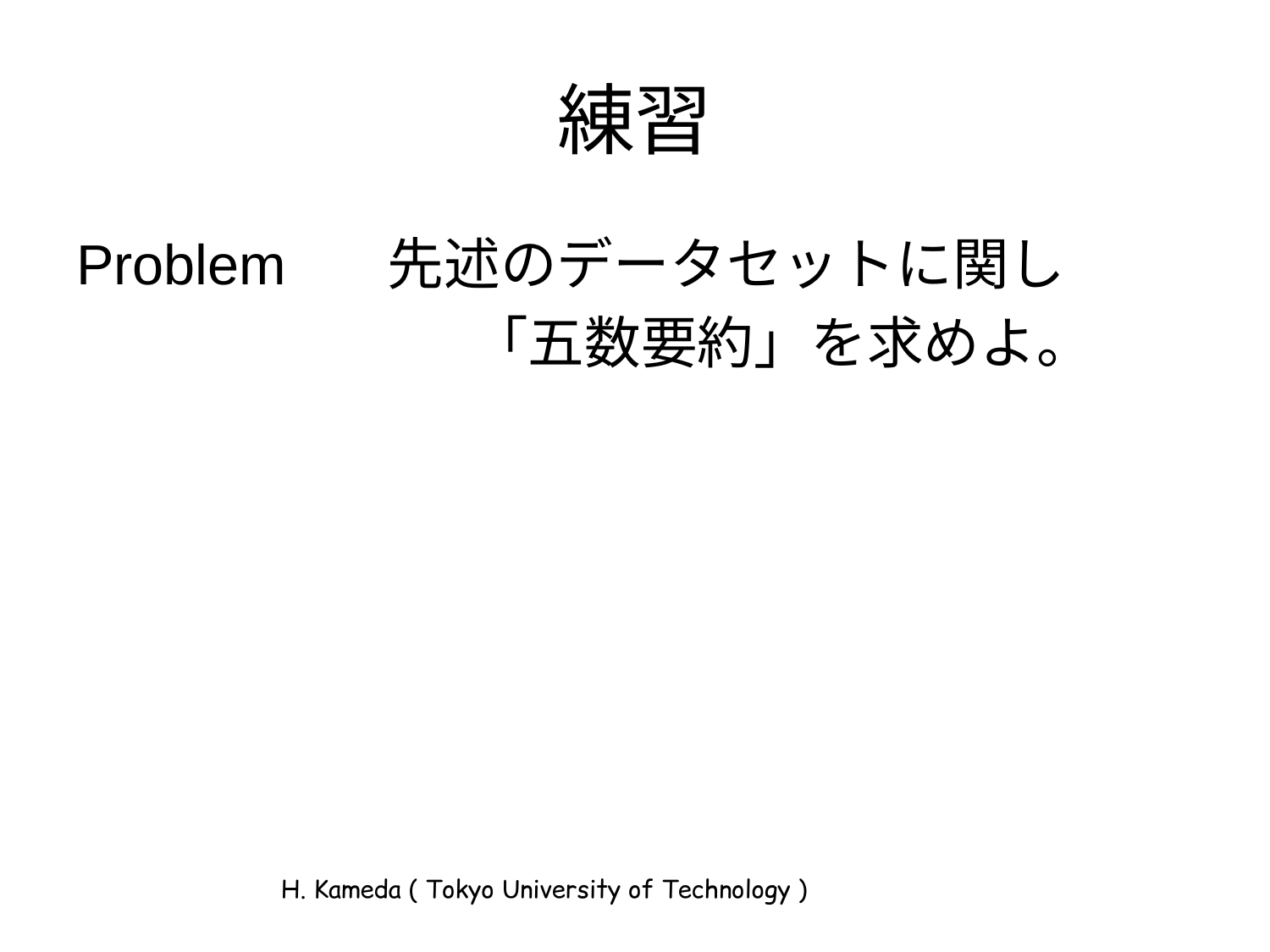

# 練習
Problem  　先述のデータセットに関し
　　　　　　　「五数要約」を求めよ。
H. Kameda ( Tokyo University of Technology )